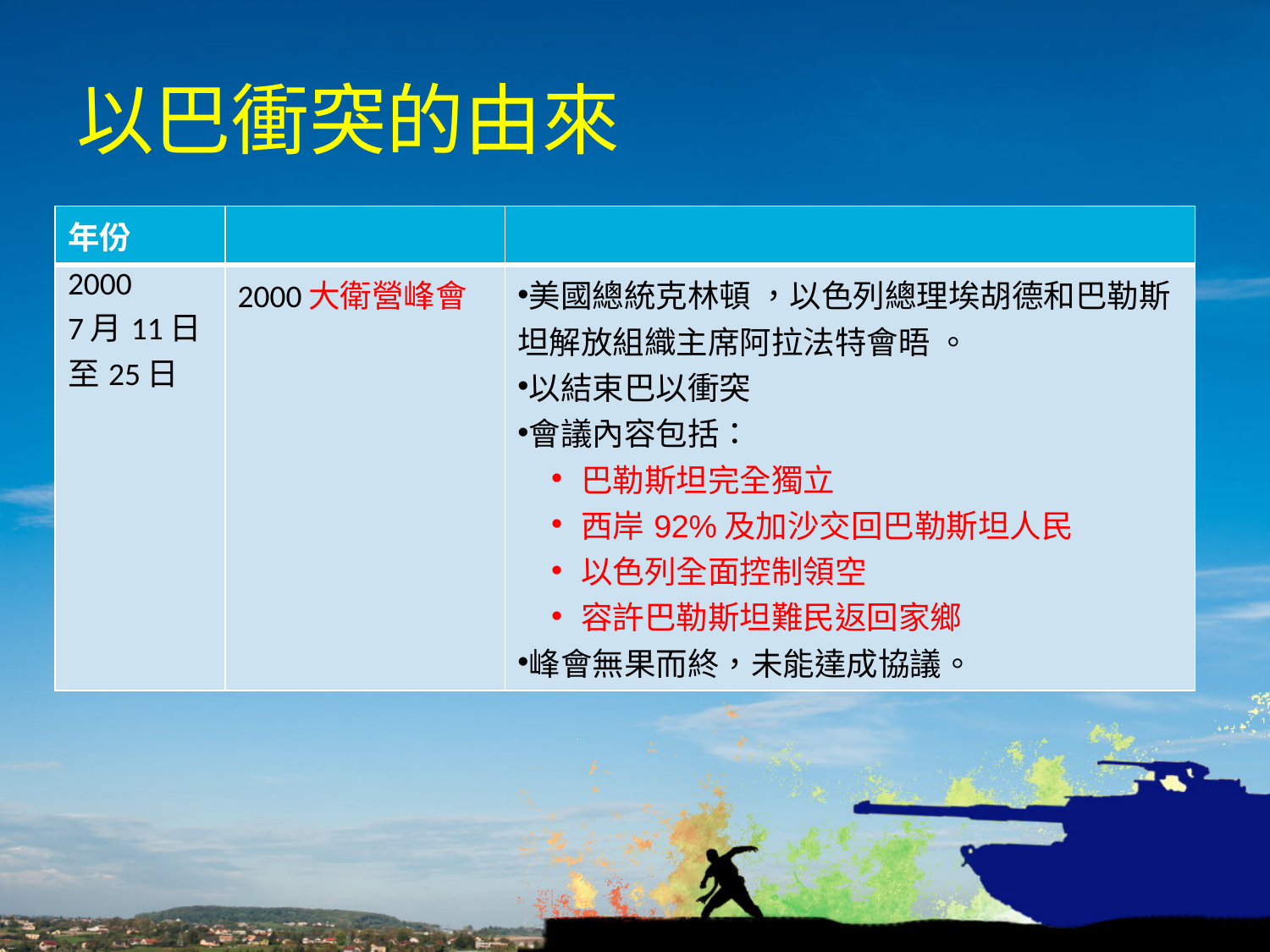

# 以巴衝突的由來
| 年份 |  |  |
| --- | --- | --- |
| 2000 7月11日至25日 | 2000大衛營峰會 | 美國總統克林頓 ，以色列總理埃胡德和巴勒斯坦解放組織主席阿拉法特會晤 。 以結束巴以衝突 會議內容包括： 巴勒斯坦完全獨立 西岸92%及加沙交回巴勒斯坦人民 以色列全面控制領空 容許巴勒斯坦難民返回家鄉 峰會無果而終，未能達成協議。 |